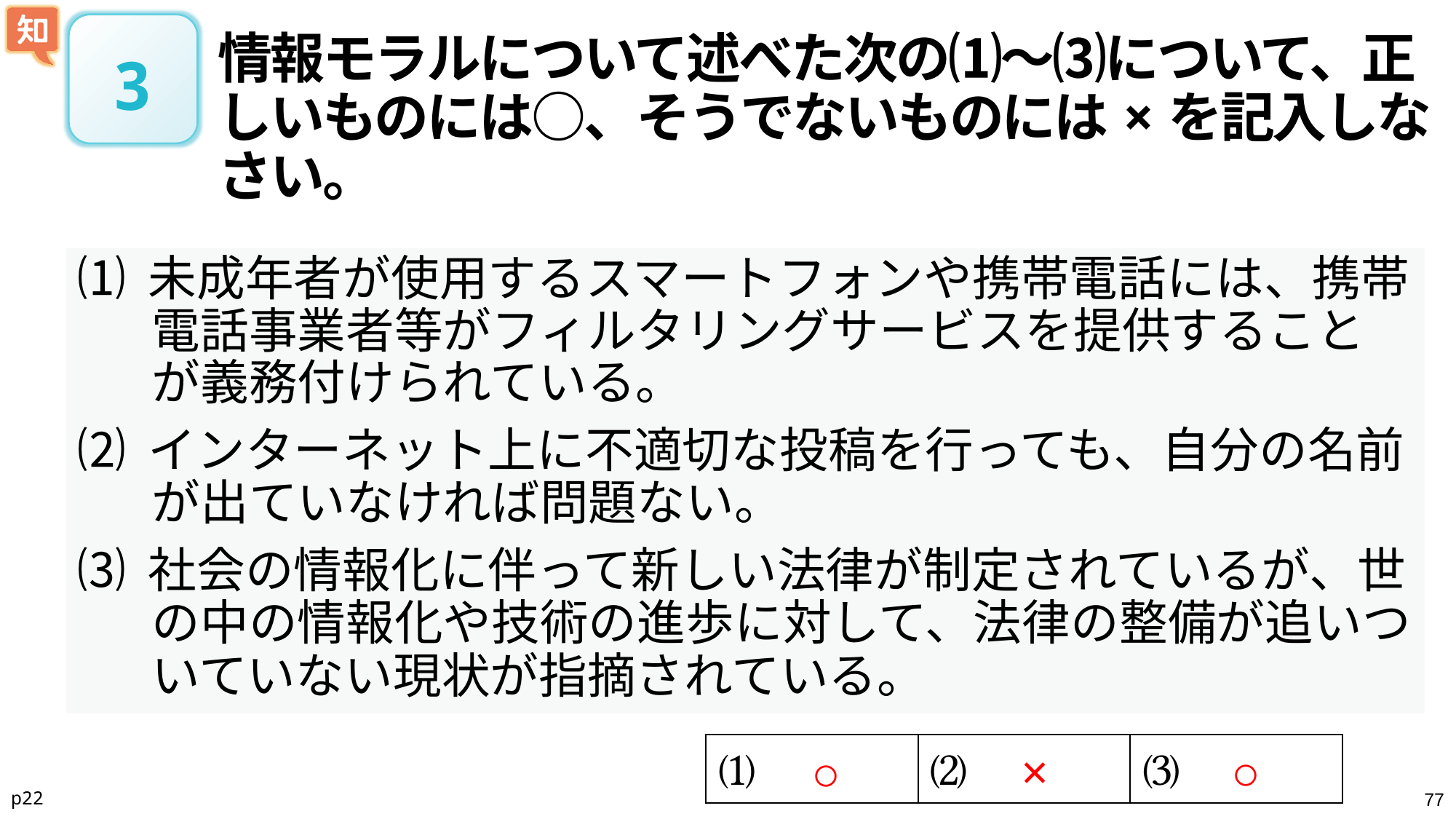

情報モラルについて述べた次の⑴～⑶について、正しいものには○、そうでないものには×を記入しなさい。
# 3
⑴ 未成年者が使用するスマートフォンや携帯電話には、携帯電話事業者等がフィルタリングサービスを提供することが義務付けられている。
⑵ インターネット上に不適切な投稿を行っても、自分の名前が出ていなければ問題ない。
⑶ 社会の情報化に伴って新しい法律が制定されているが、世の中の情報化や技術の進歩に対して、法律の整備が追いついていない現状が指摘されている。
| ⑴ | ⑵ | ⑶ |
| --- | --- | --- |
×
○
○
p22
77